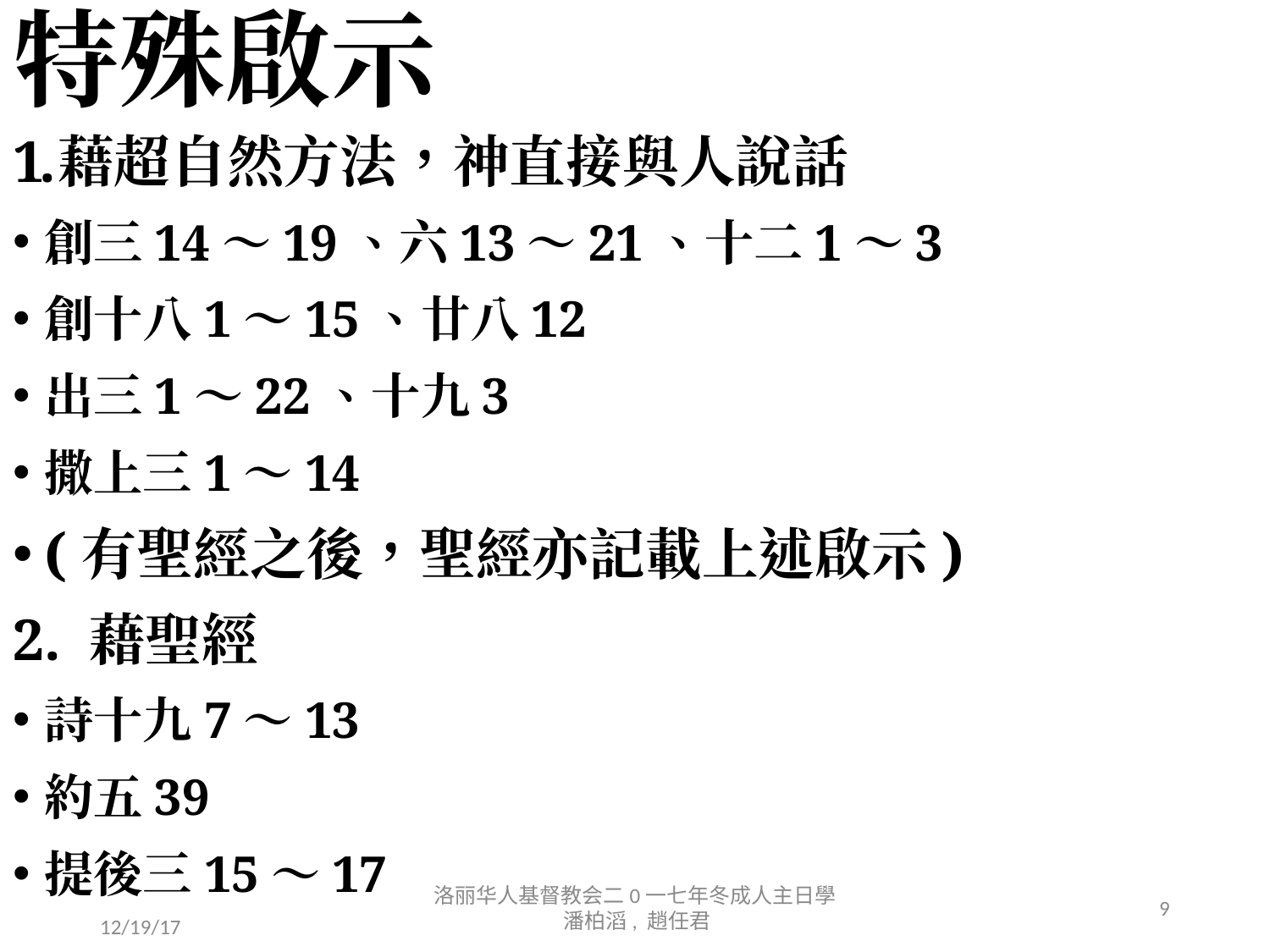

# 特殊啟示
藉超自然方法，神直接與人說話
創三14～19、六13～21、十二1～3
創十八1～15、廿八12
出三1～22、十九3
撒上三1～14
(有聖經之後，聖經亦記載上述啟示)
2. 藉聖經
詩十九7～13
約五39
提後三15～17

3.  耶穌基督道成肉身是啟示的高峰
約一18、十四9~11

洛丽华人基督教会二0一七年冬成人主日學   潘柏滔, 趙任君
9
12/19/17